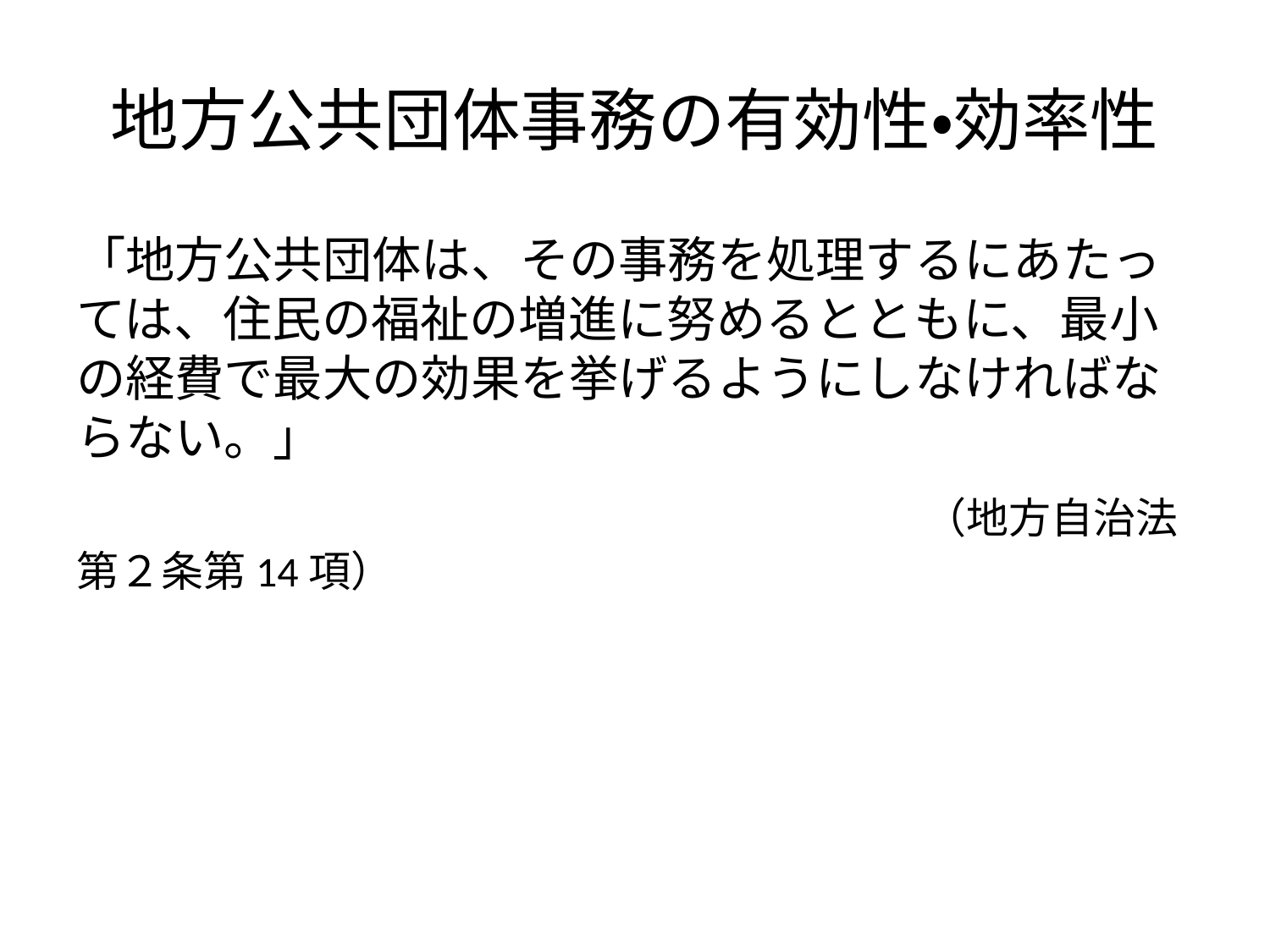

# 地方公共団体事務の有効性・効率性
「地方公共団体は、その事務を処理するにあたっては、住民の福祉の増進に努めるとともに、最小の経費で最大の効果を挙げるようにしなければならない。」
　　　　　　　　　　　　　　　（地方自治法第２条第14項）